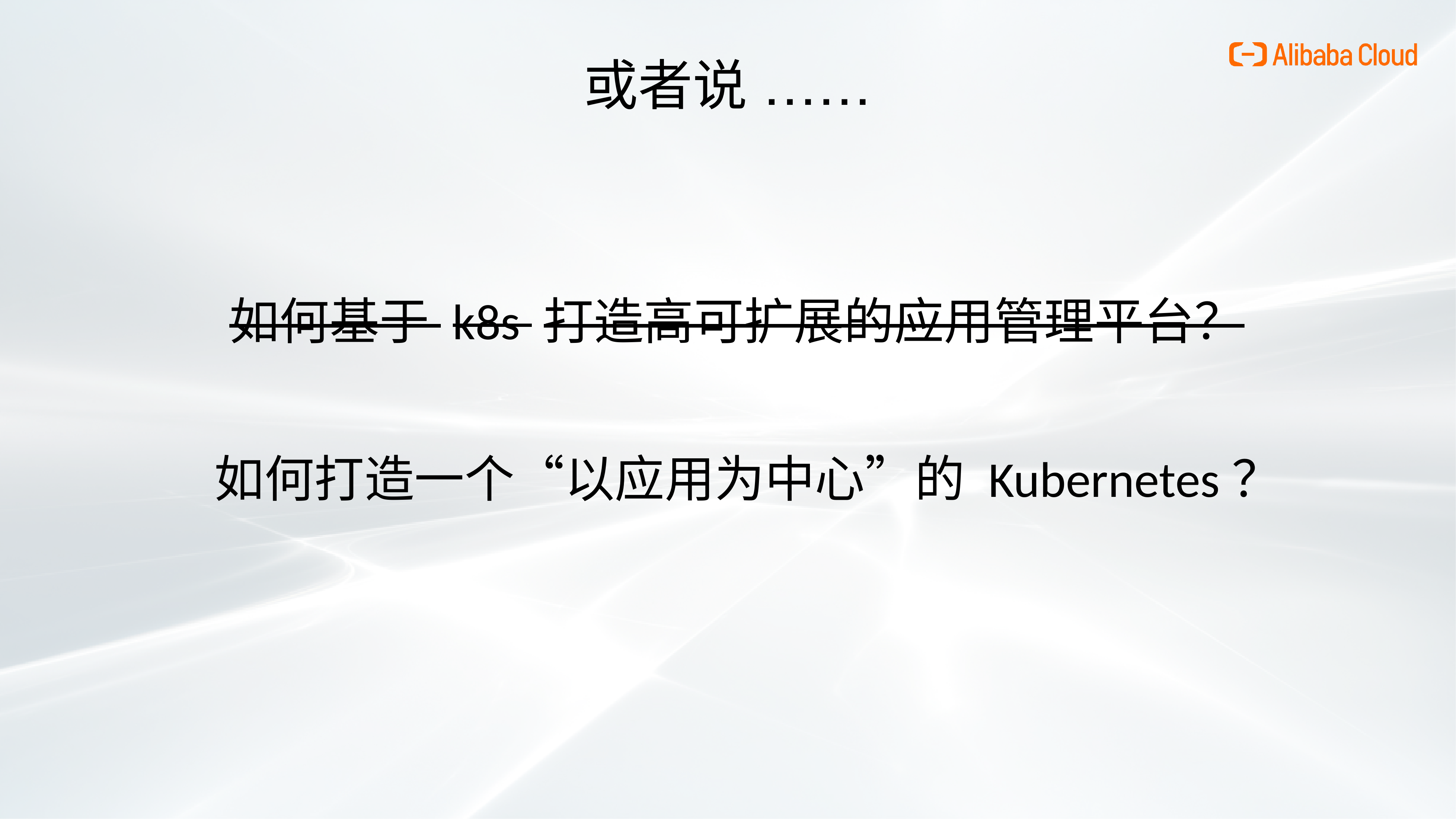

或者说 ……
如何基于 k8s 打造高可扩展的应用管理平台？
如何打造一个“以应用为中心”的 Kubernetes？